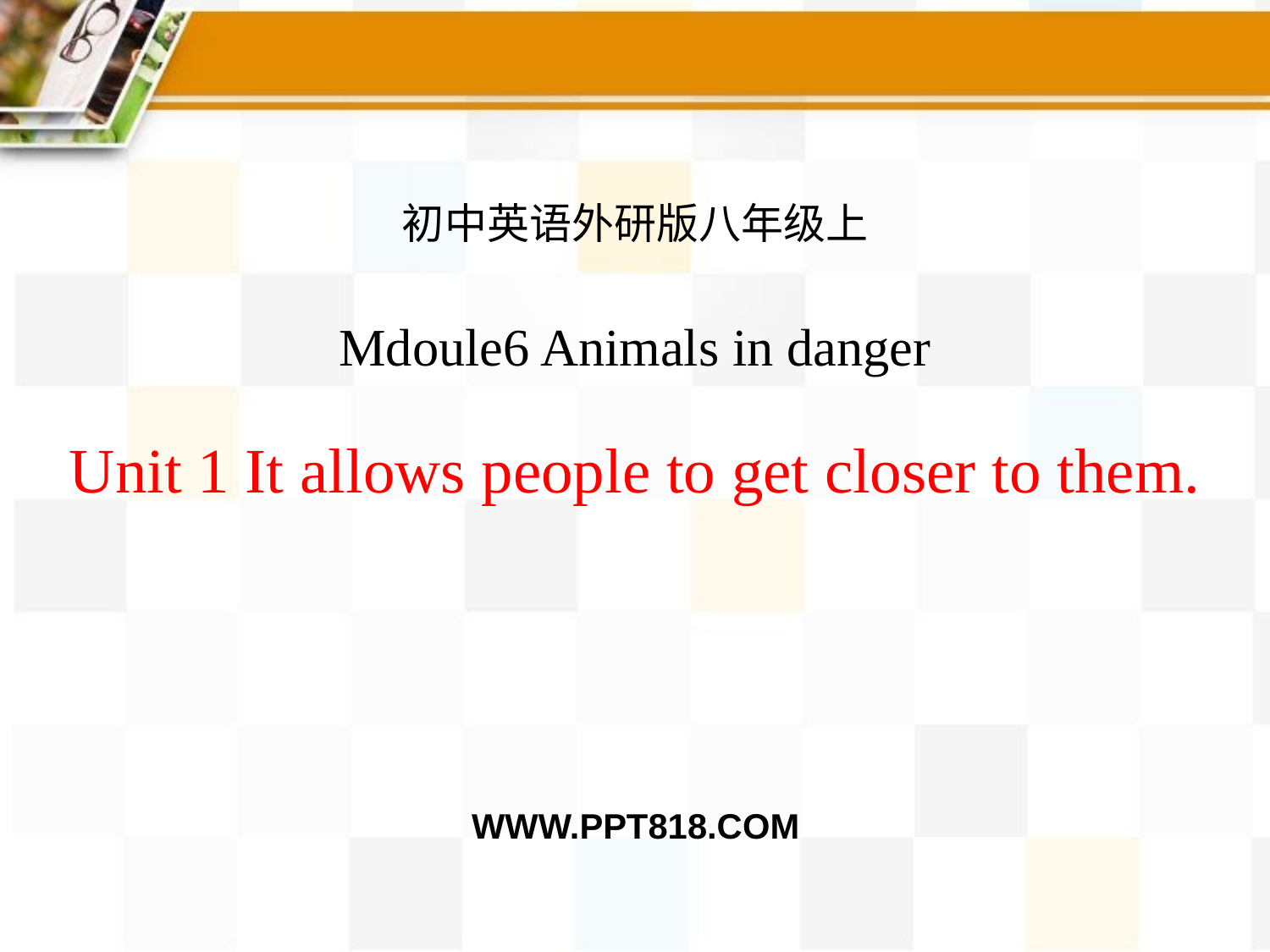

初中英语外研版八年级上
Mdoule6 Animals in danger
Unit 1 It allows people to get closer to them.
WWW.PPT818.COM